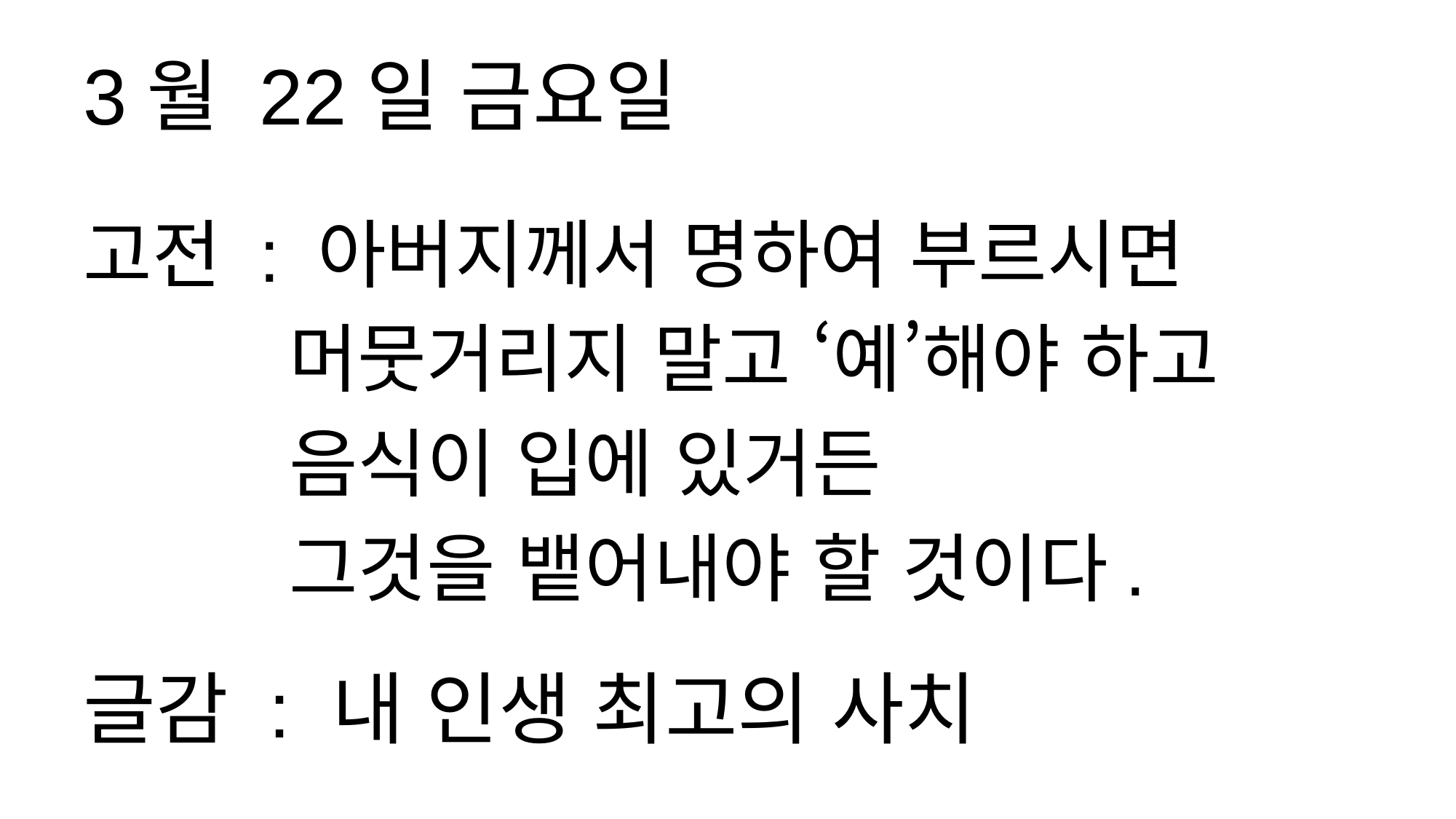

3월 22일 금요일
고전 : 아버지께서 명하여 부르시면
         머뭇거리지 말고 ‘예’해야 하고
         음식이 입에 있거든
         그것을 뱉어내야 할 것이다.
글감 : 내 인생 최고의 사치